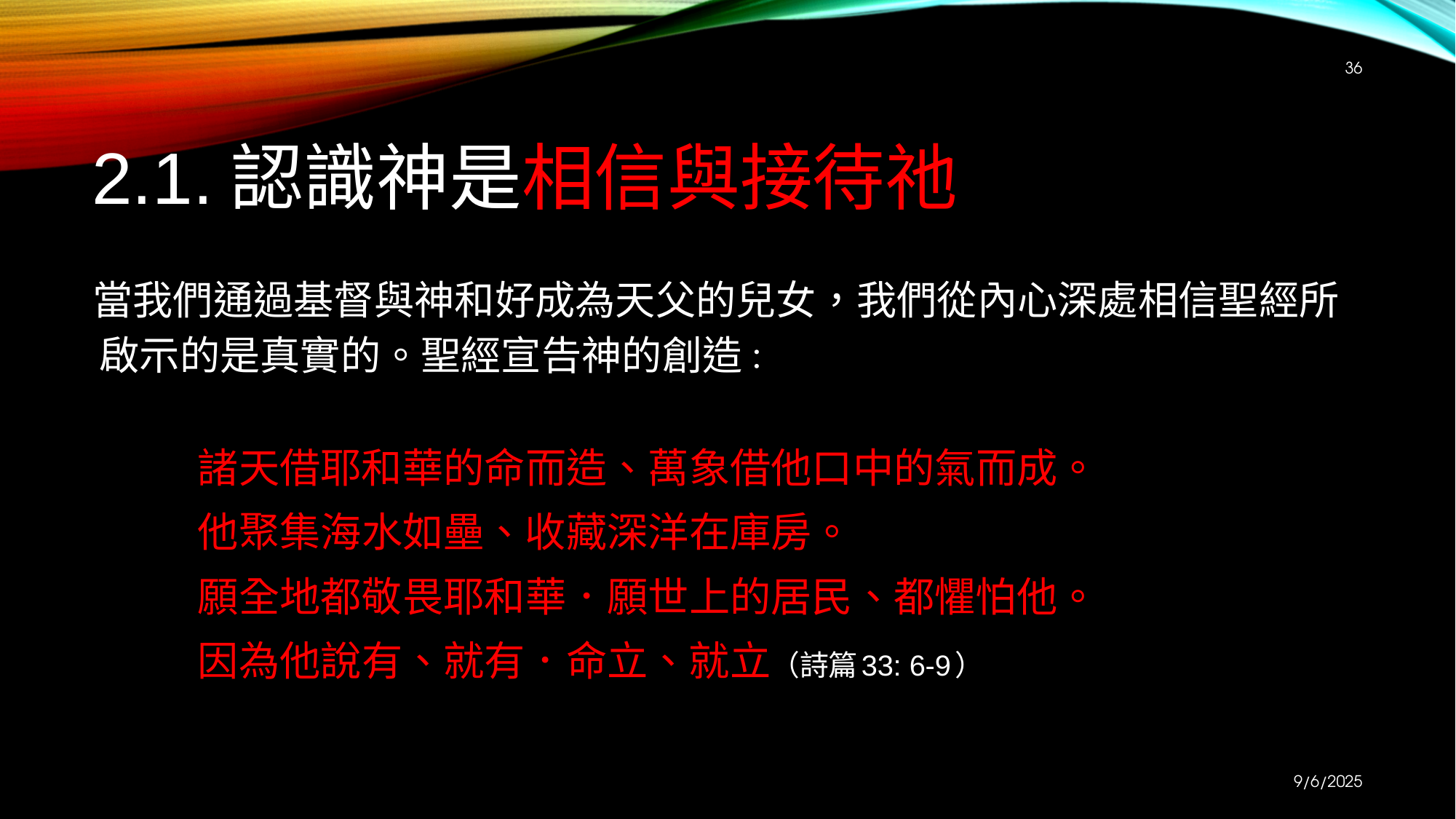

36
# 2.1.認識神是相信與接待祂
當我們通過基督與神和好成為天父的兒女，我們從內心深處相信聖經所啟示的是真實的。聖經宣告神的創造：

諸天借耶和華的命而造、萬象借他口中的氣而成。
他聚集海水如壘、收藏深洋在庫房。
願全地都敬畏耶和華．願世上的居民、都懼怕他。
因為他說有、就有．命立、就立（詩篇33: 6-9）

9/6/2025